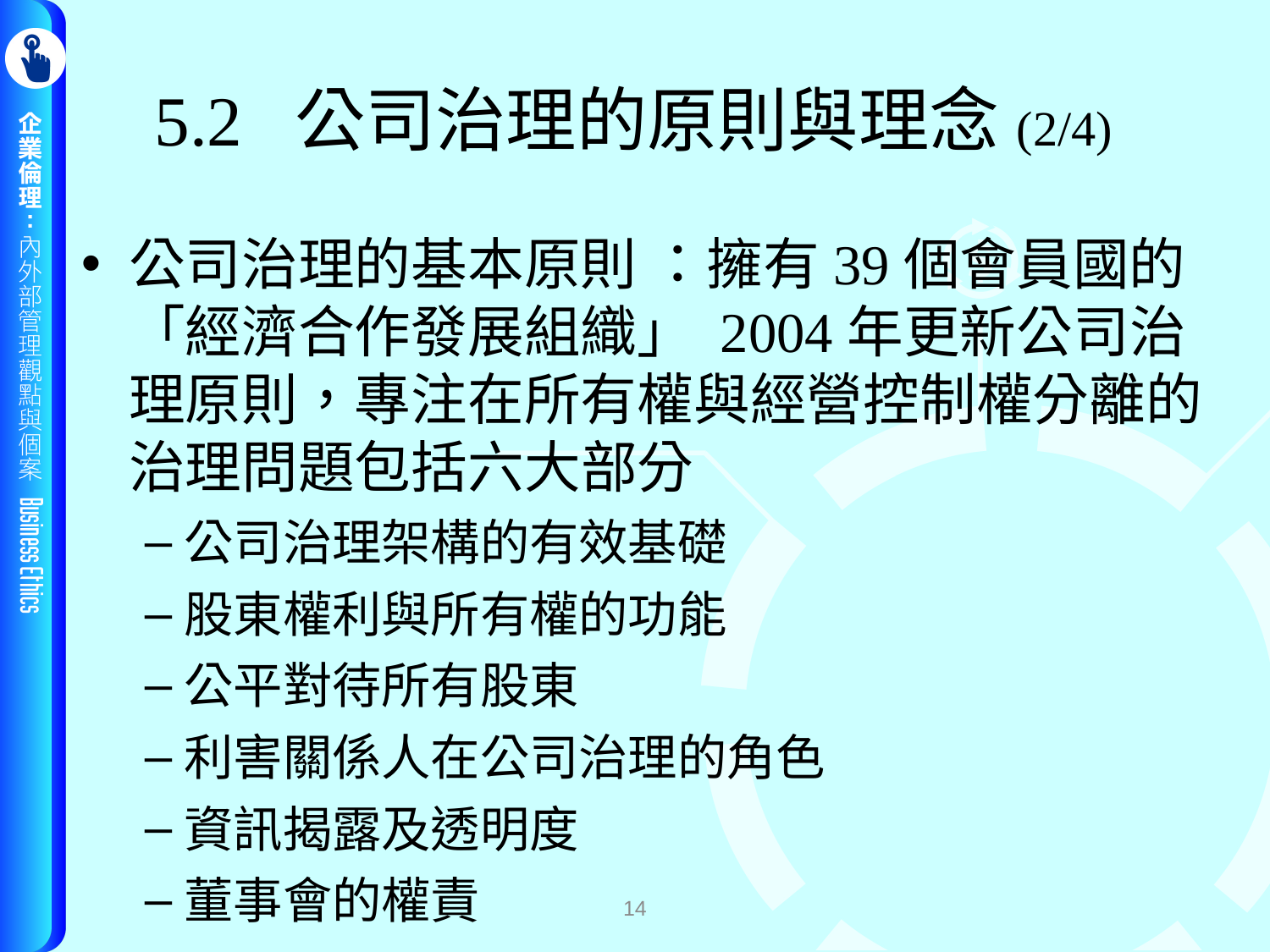

# 5.2  公司治理的原則與理念(2/4)
公司治理的基本原則 ：擁有39個會員國的「經濟合作發展組織」 2004年更新公司治理原則，專注在所有權與經營控制權分離的治理問題包括六大部分
公司治理架構的有效基礎
股東權利與所有權的功能
公平對待所有股東
利害關係人在公司治理的角色
資訊揭露及透明度
董事會的權責
14